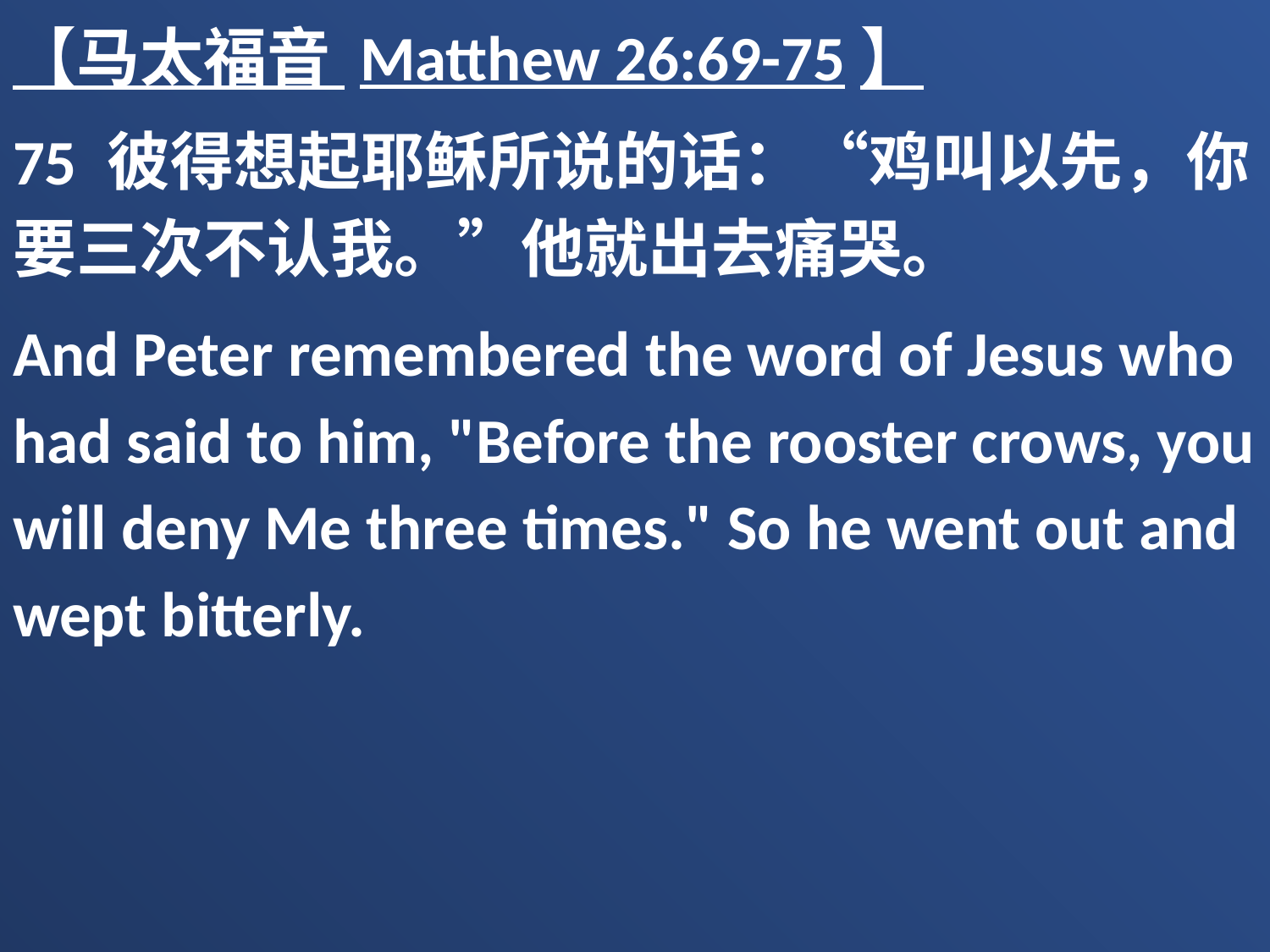

【马太福音 Matthew 26:69-75】
75 彼得想起耶稣所说的话：“鸡叫以先，你要三次不认我。”他就出去痛哭。
And Peter remembered the word of Jesus who had said to him, "Before the rooster crows, you will deny Me three times." So he went out and wept bitterly.